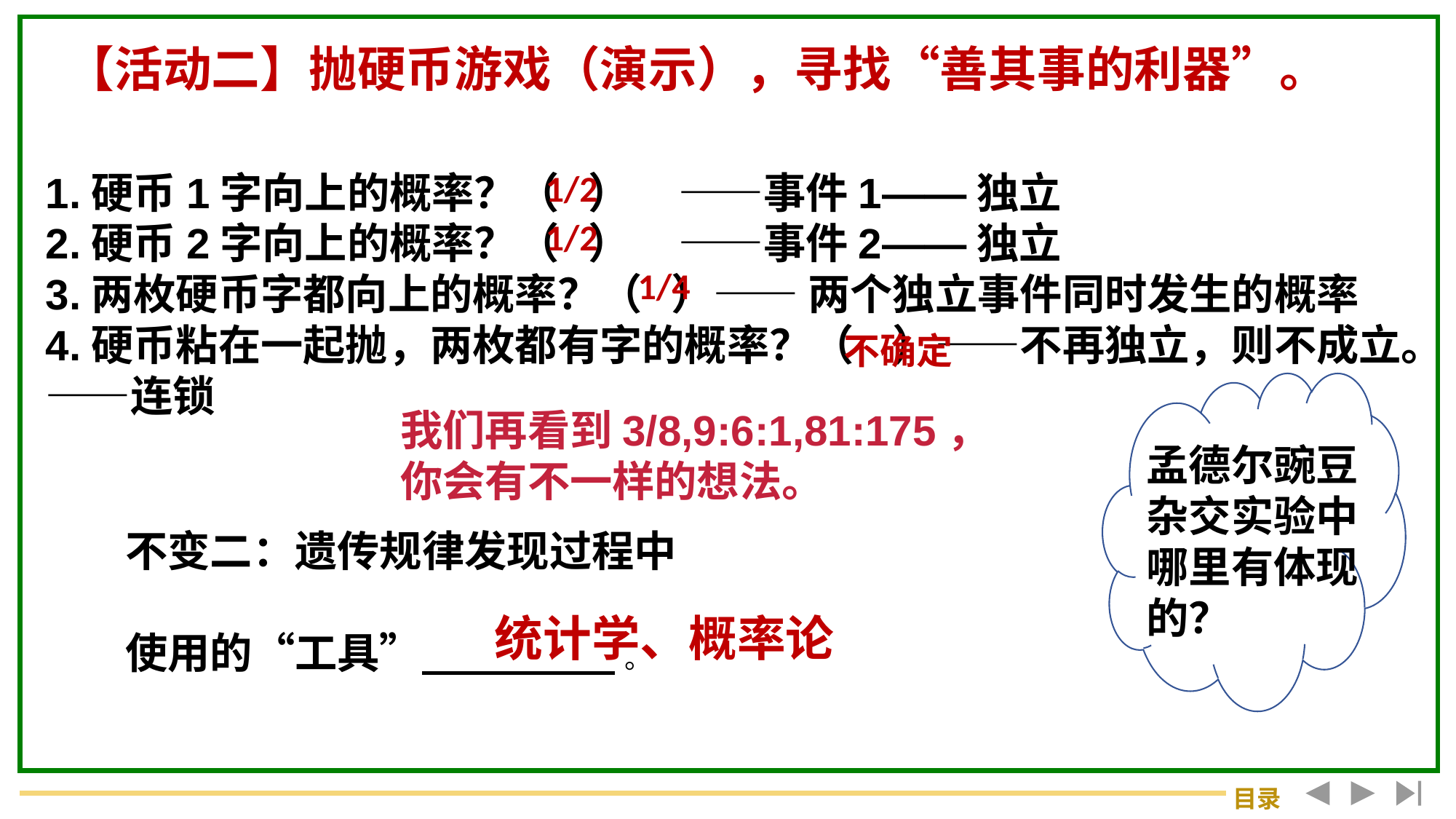

【活动二】抛硬币游戏（演示），寻找“善其事的利器”。
1.硬币1字向上的概率？（   ）     ——事件1——独立
2.硬币2字向上的概率？（   ）     ——事件2——独立
3.两枚硬币字都向上的概率？（   ）—— 两个独立事件同时发生的概率
4.硬币粘在一起抛，两枚都有字的概率？（    ）——不再独立，则不成立。——连锁
1/2
1/2
1/4
不确定

我们再看到3/8,9:6:1,81:175，
你会有不一样的想法。
孟德尔豌豆杂交实验中哪里有体现的？
不变二：遗传规律发现过程中

使用的“工具”                     。
统计学、概率论